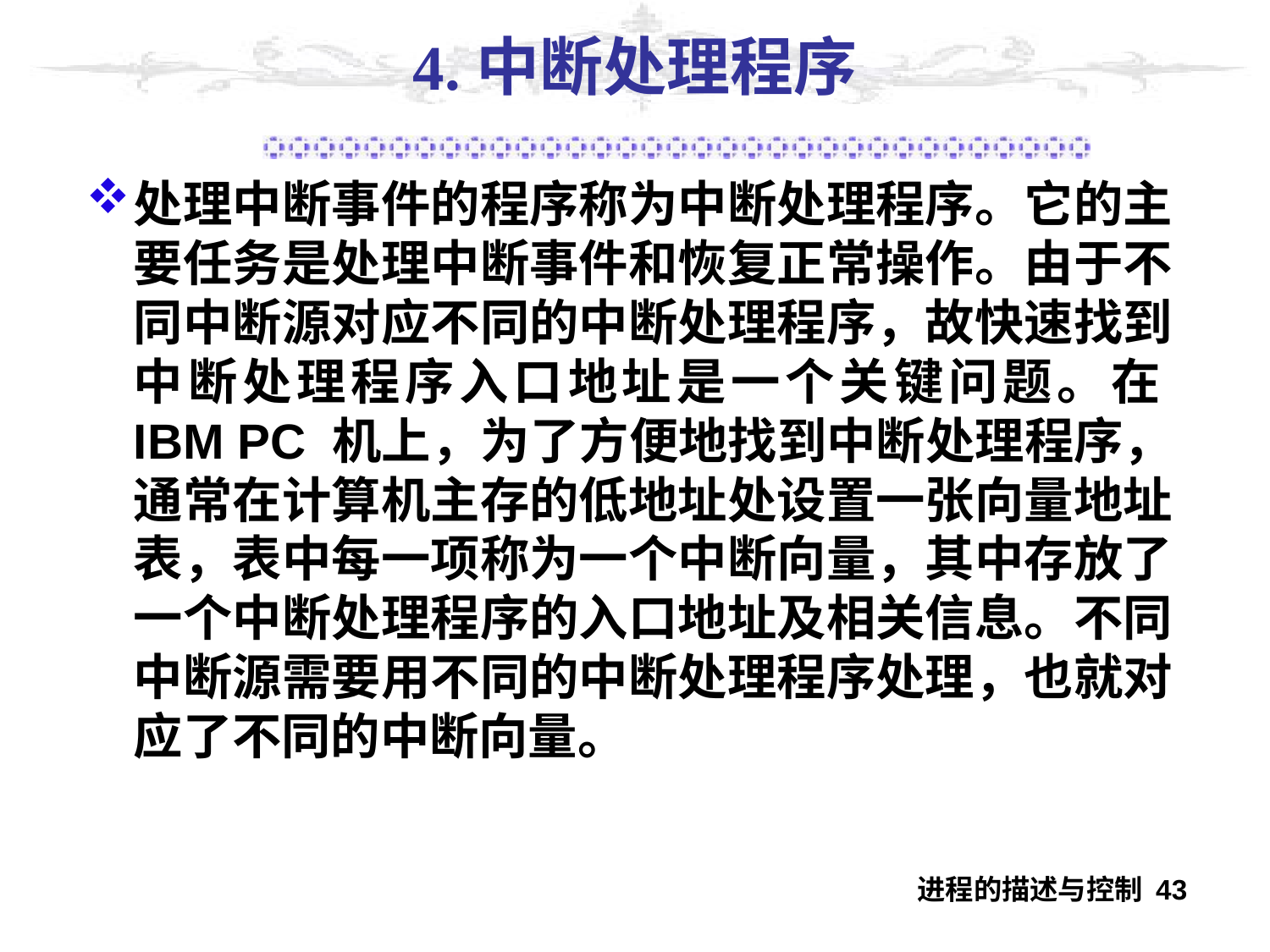

# 4.中断处理程序
处理中断事件的程序称为中断处理程序。它的主要任务是处理中断事件和恢复正常操作。由于不同中断源对应不同的中断处理程序，故快速找到中断处理程序入口地址是一个关键问题。在IBM PC 机上，为了方便地找到中断处理程序，通常在计算机主存的低地址处设置一张向量地址表，表中每一项称为一个中断向量，其中存放了一个中断处理程序的入口地址及相关信息。不同中断源需要用不同的中断处理程序处理，也就对应了不同的中断向量。